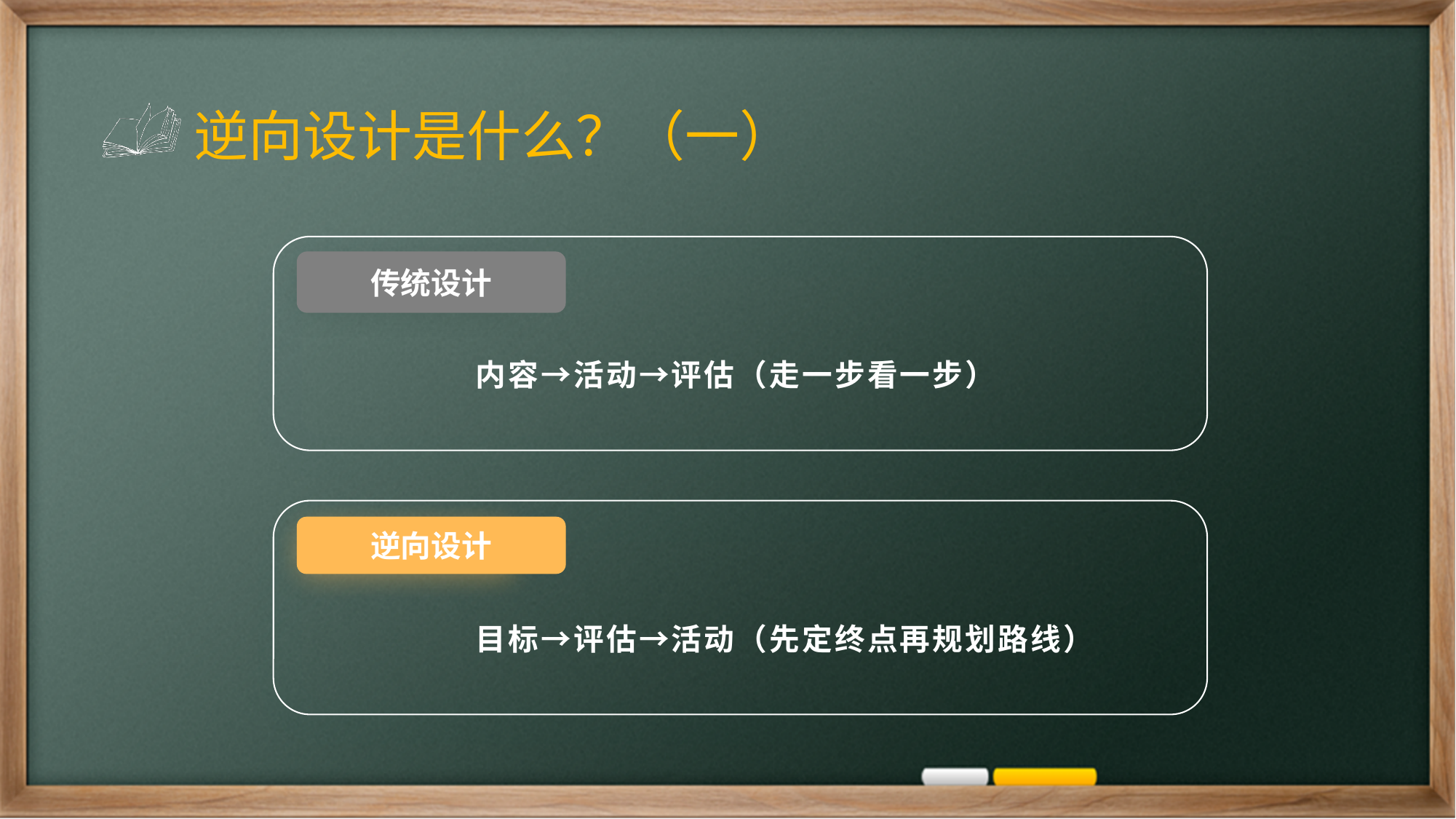

逆向设计是什么？（一）

传统设计
内容→活动→评估（走一步看一步）

逆向设计
目标→评估→活动（先定终点再规划路线）